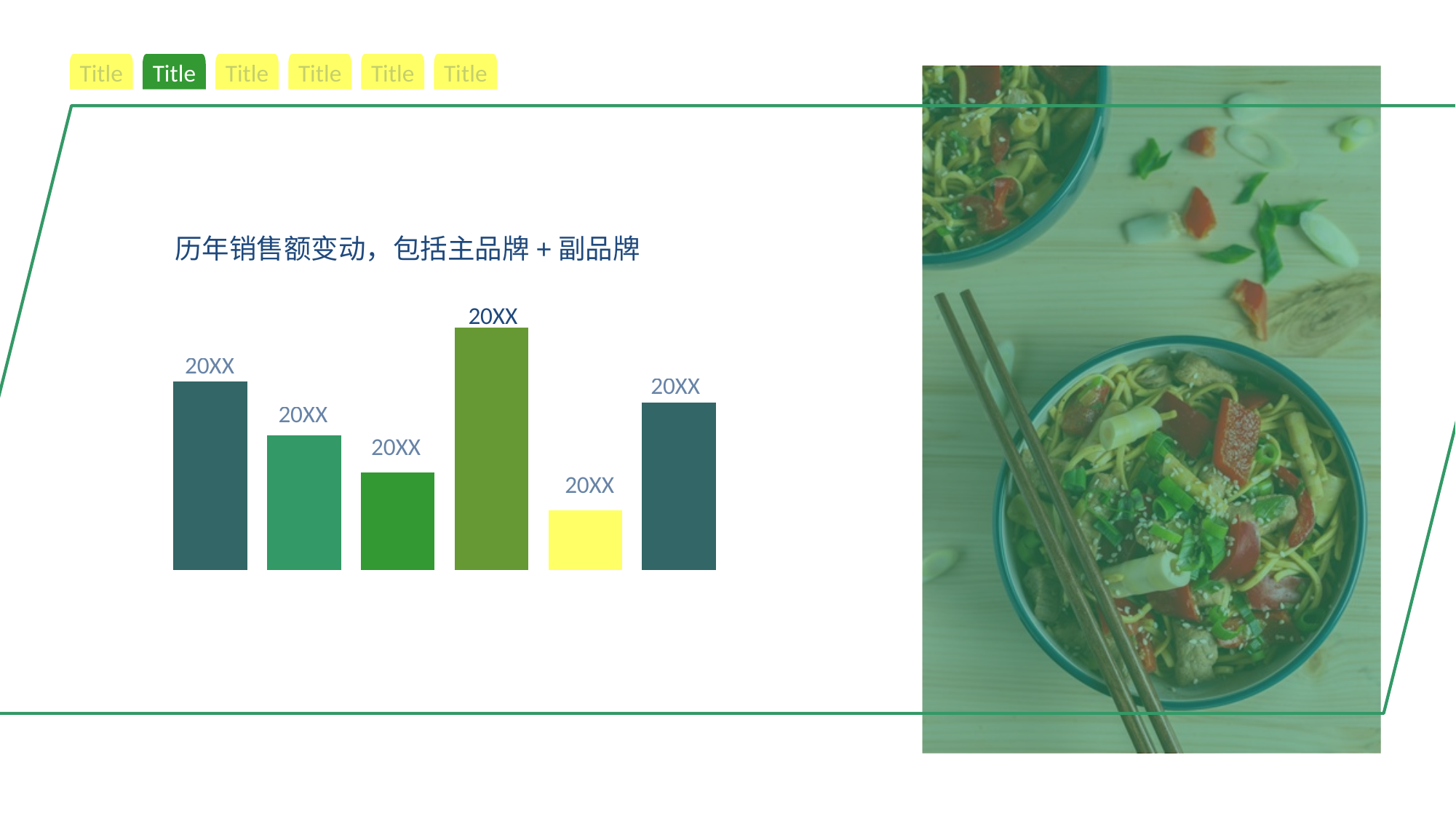

Title
Title
Title
Title
Title
Title

历年销售额变动，包括主品牌+副品牌
20XX

### Chart

| Category | 1 | 2 | 3 | 4 | 5 | 6 |
|---|---|---|---|---|---|---|
| 1 | 3.5 | 2.5 | 1.8 | 4.5 | 1.1 | 3.1 |
20XX
20XX
20XX
20XX
20XX